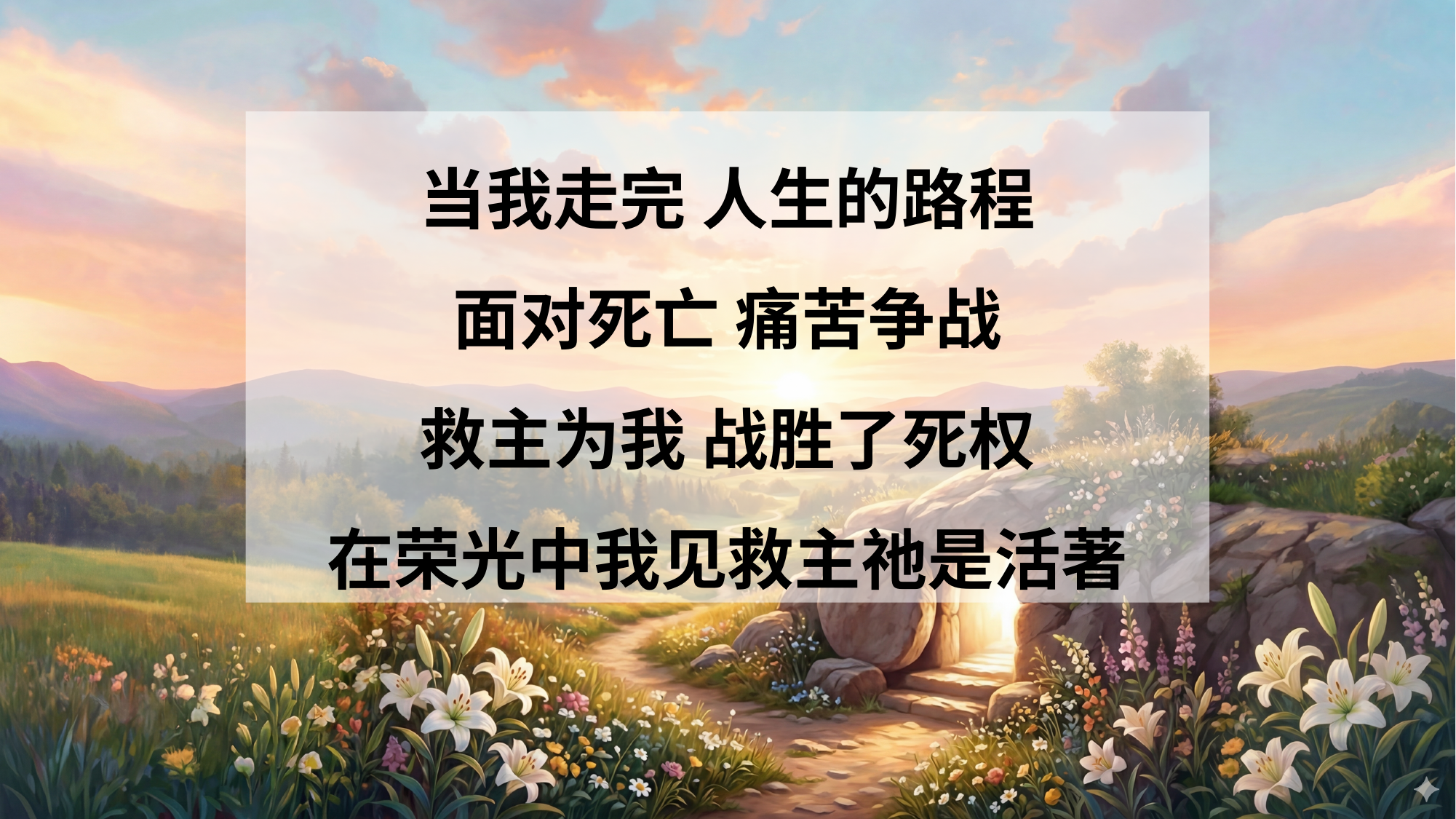

当我走完 人生的路程
面对死亡 痛苦争战
救主为我 战胜了死权
在荣光中我见救主祂是活著